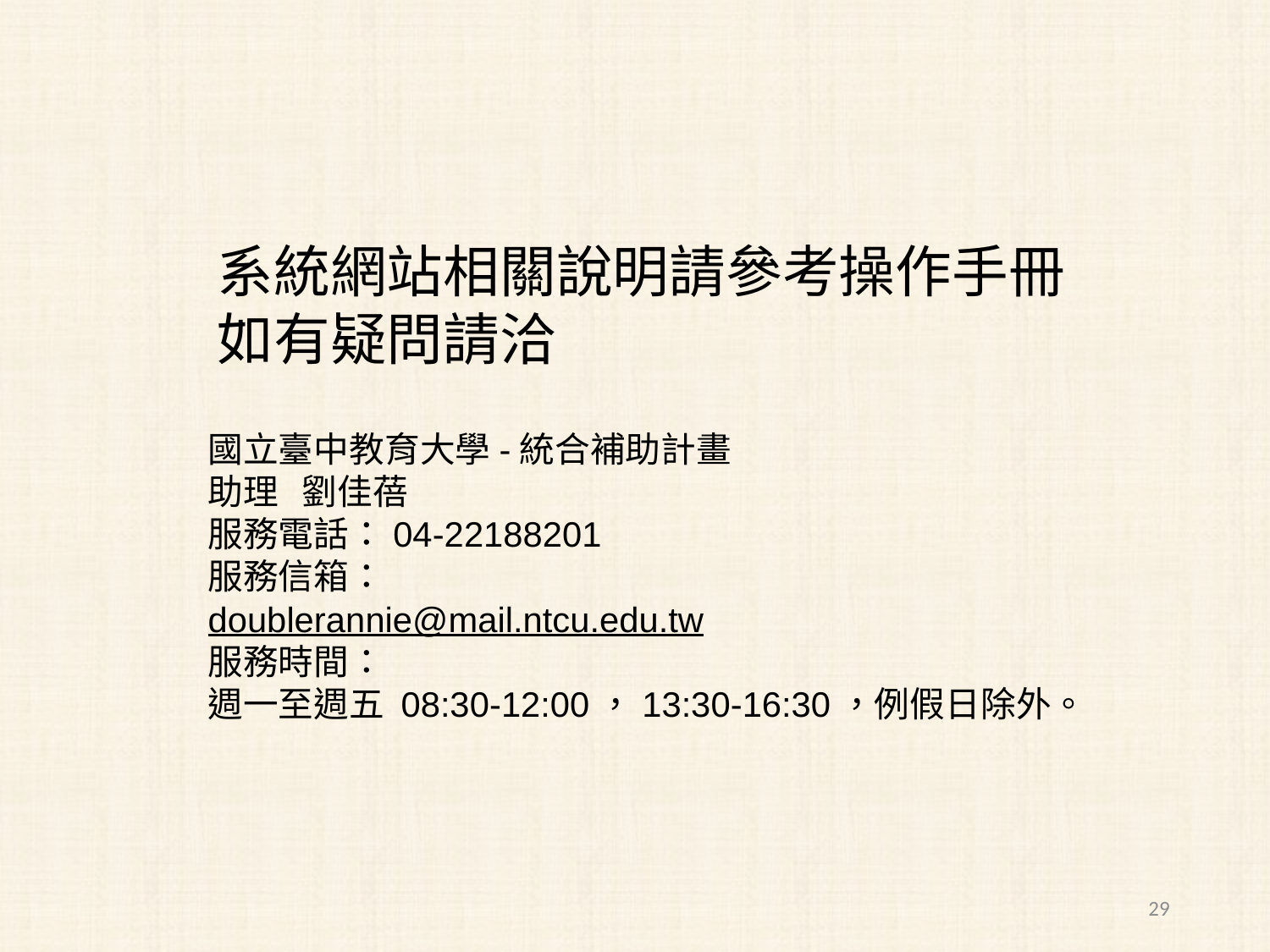

系統網站相關說明請參考操作手冊
如有疑問請洽
國立臺中教育大學-統合補助計畫
助理   劉佳蓓
服務電話：04-22188201
服務信箱：
doublerannie@mail.ntcu.edu.tw
服務時間：
週一至週五 08:30-12:00，13:30-16:30，例假日除外。
29